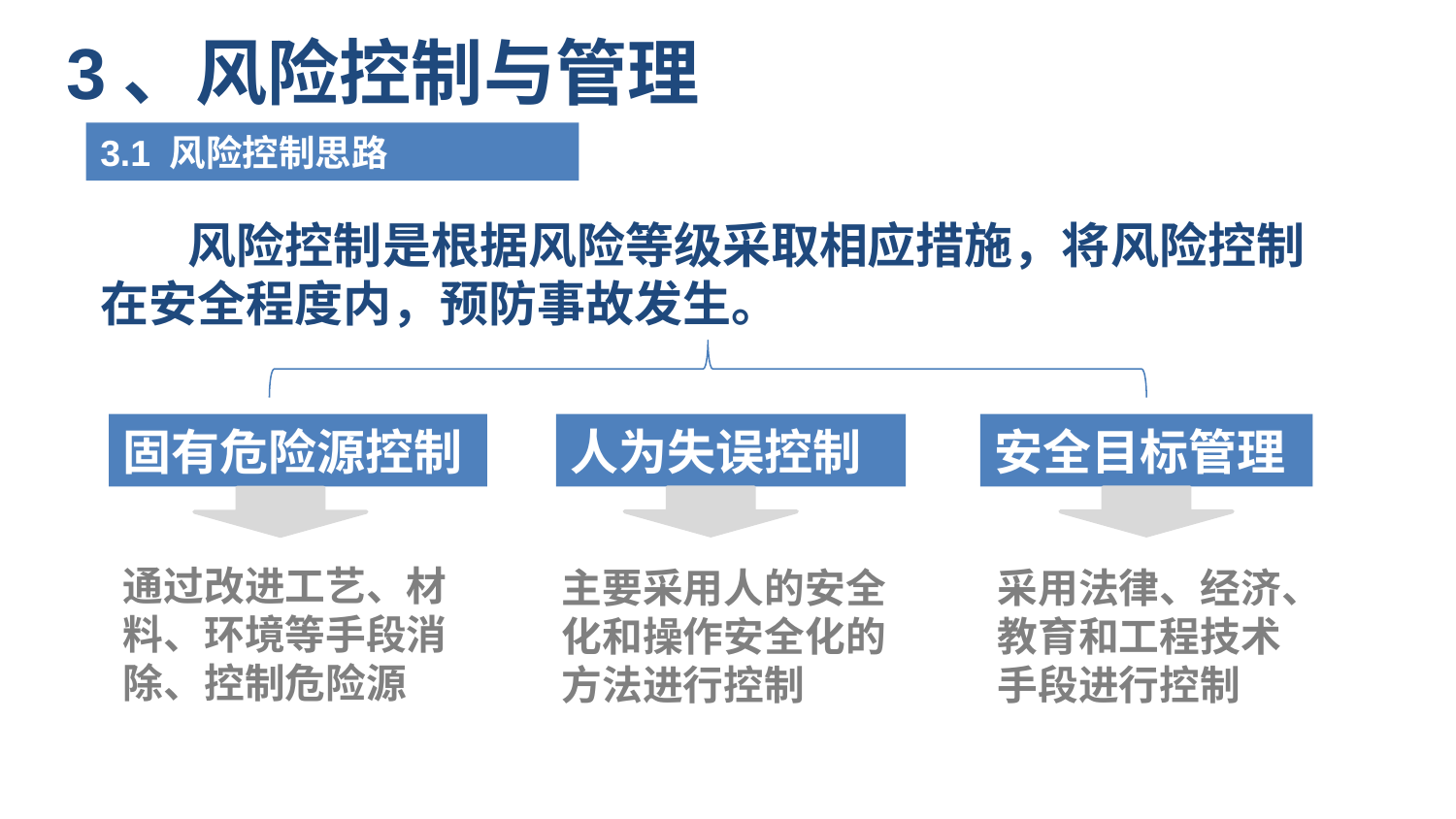

# 3、风险控制与管理
3.1 风险控制思路
       风险控制是根据风险等级采取相应措施，将风险控制在安全程度内，预防事故发生。
固有危险源控制
人为失误控制
安全目标管理

通过改进工艺、材料、环境等手段消除、控制危险源
采用法律、经济、教育和工程技术手段进行控制
主要采用人的安全化和操作安全化的方法进行控制